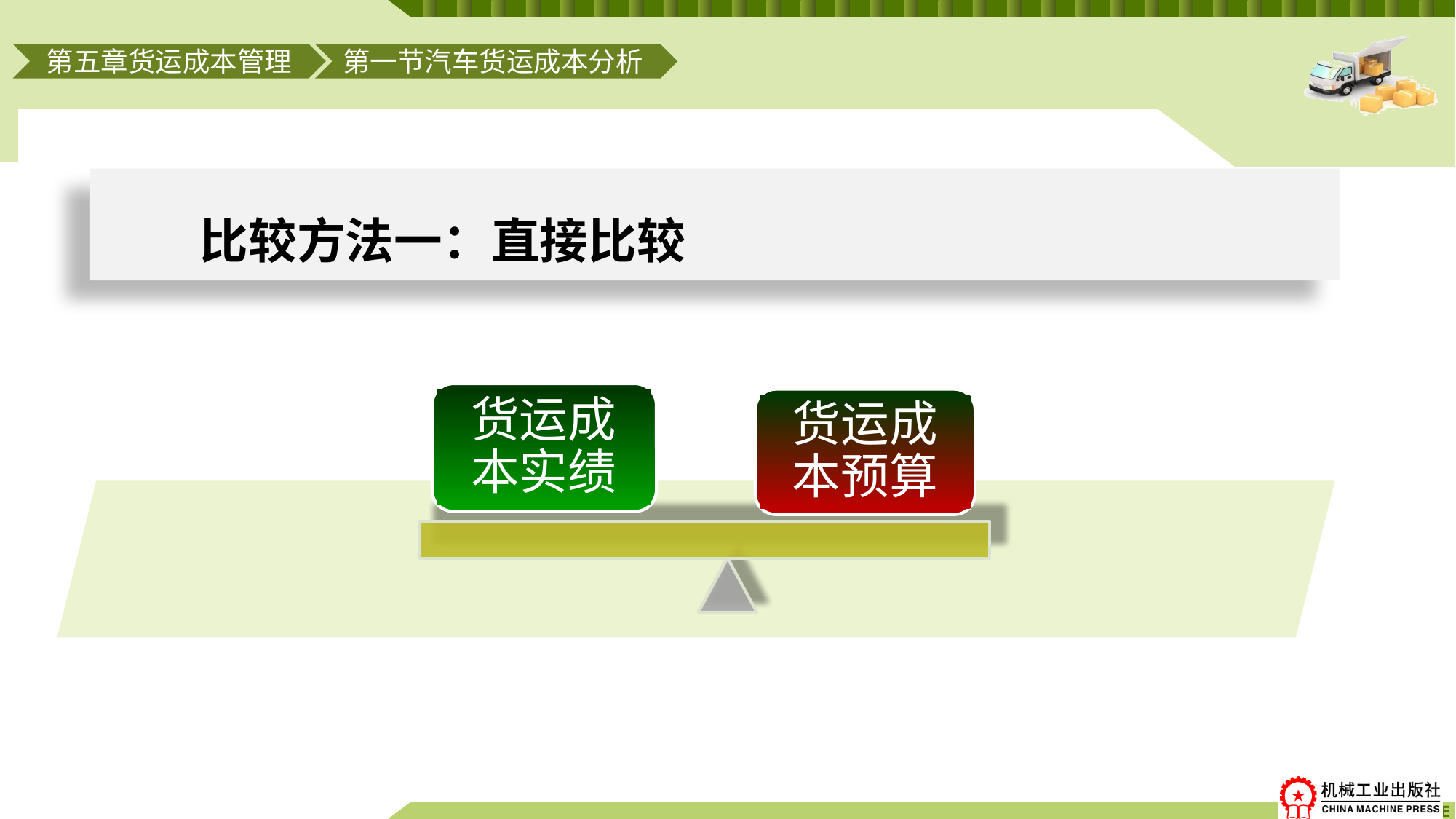

第一节汽车货运成本分析
第五章货运成本管理
# 比较方法一：直接比较

货运成本实绩

货运成本预算